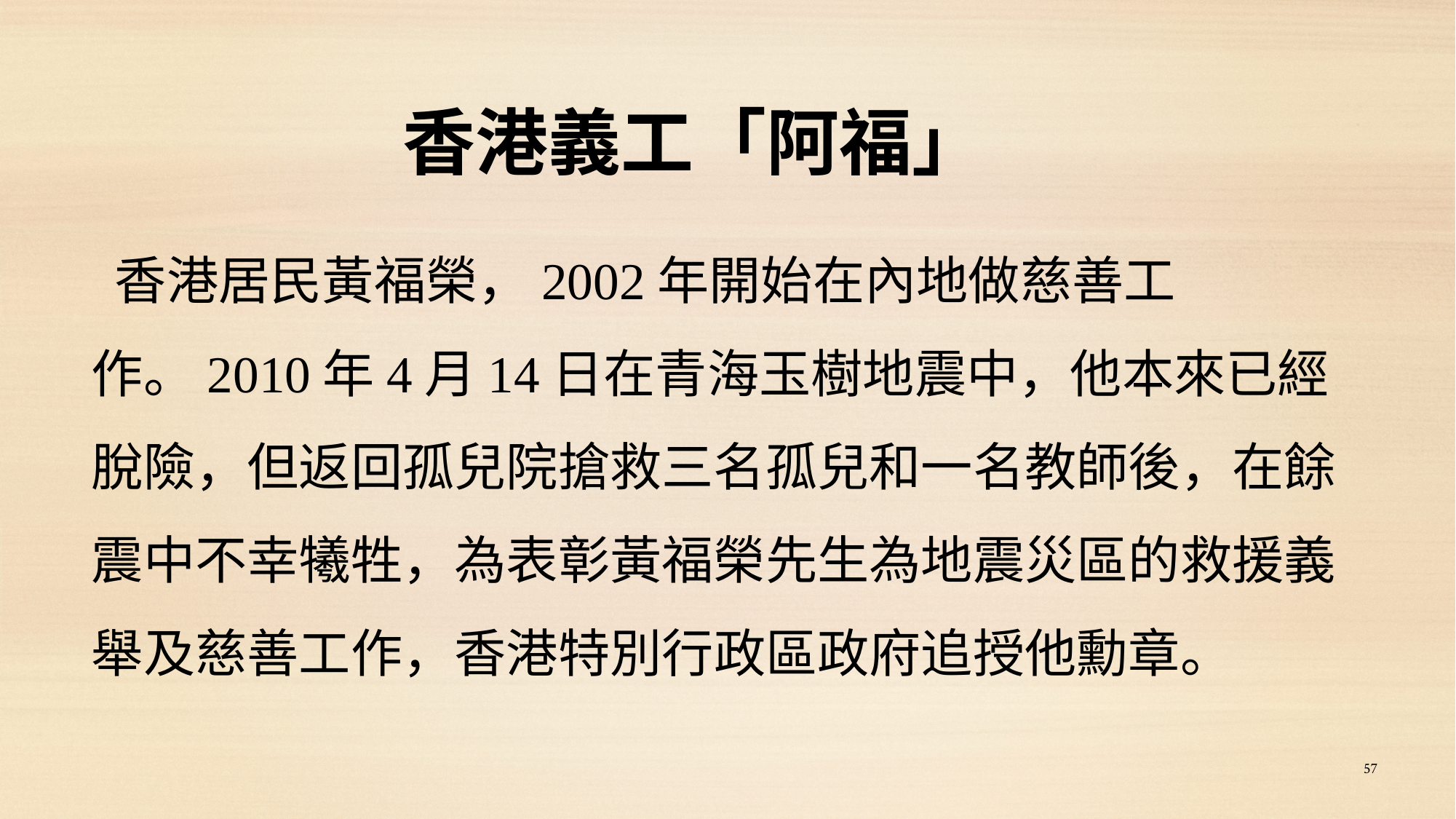

香港義工「阿福」

   香港居民黃福榮，2002年開始在內地做慈善工作。2010年4月14日在青海玉樹地震中，他本來已經脫險，但返回孤兒院搶救三名孤兒和一名教師後，在餘震中不幸犧牲，為表彰黃福榮先生為地震災區的救援義舉及慈善工作，香港特別行政區政府追授他勳章。
57